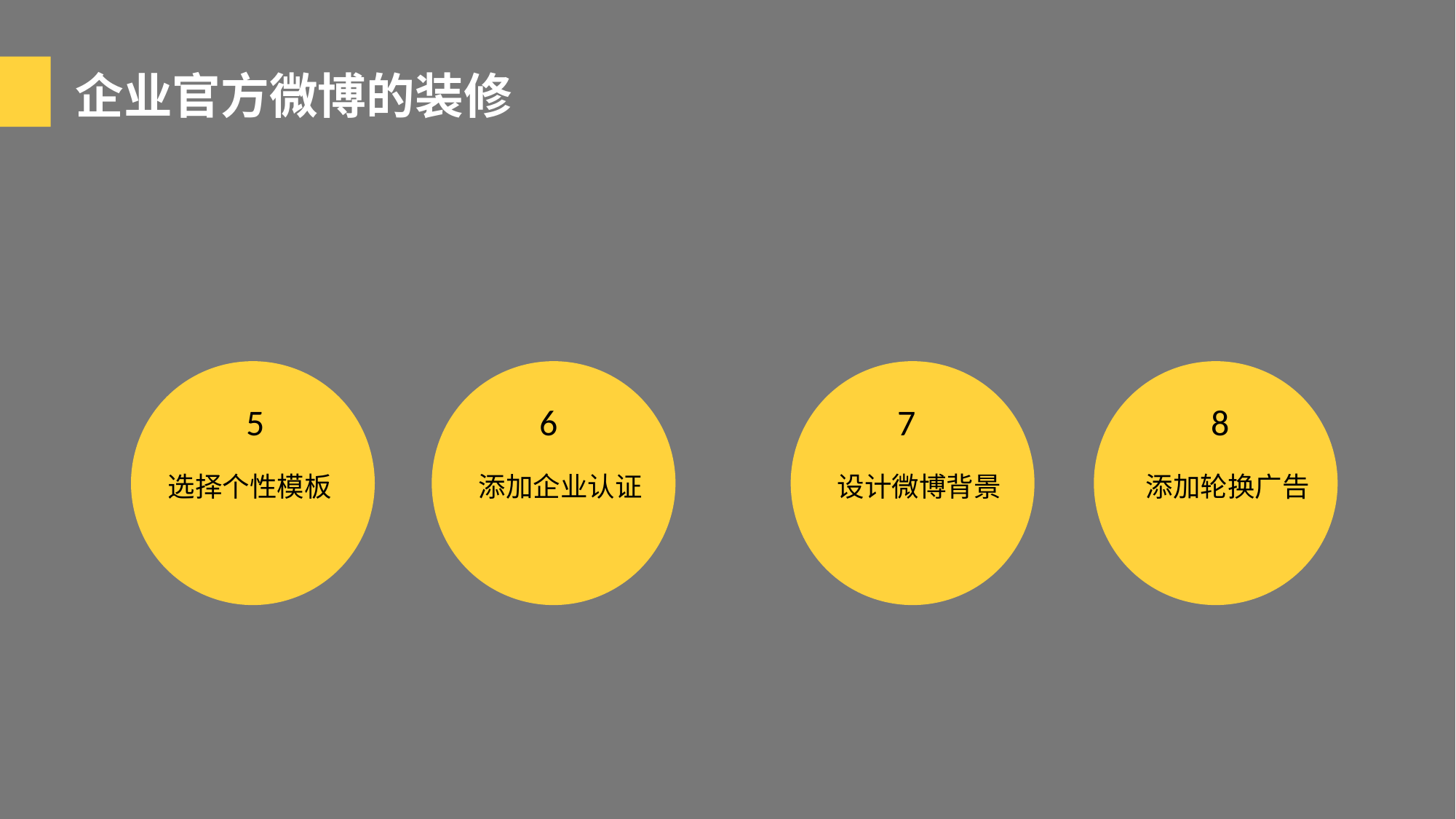

企业官方微博的装修

5
6
7
8
选择个性模板
添加企业认证
设计微博背景
添加轮换广告